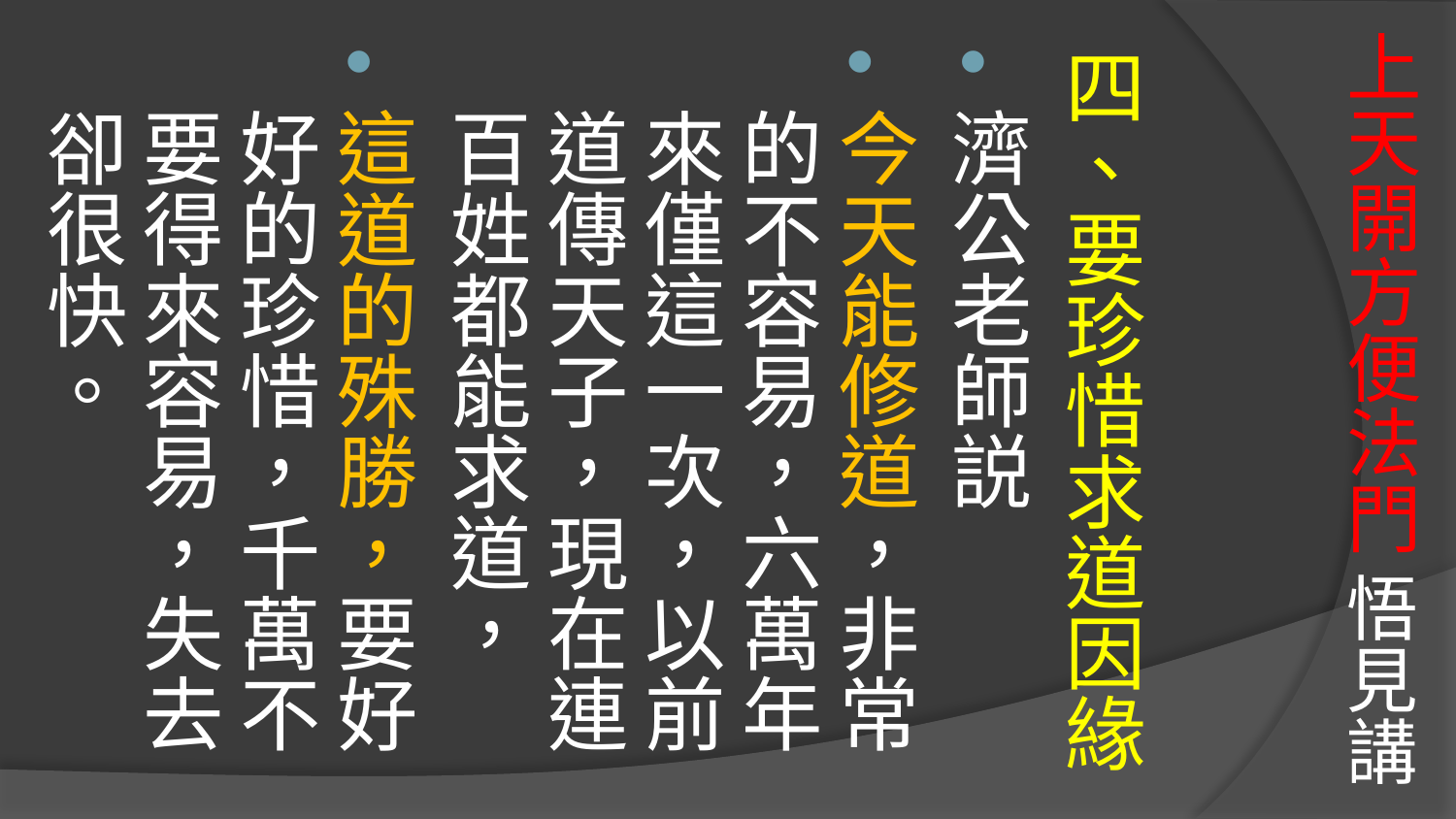

# 上天開方便法門 悟見講
四、要珍惜求道因緣
濟公老師説
今天能修道，非常的不容易，六萬年來僅這一次，以前道傳天子，現在連百姓都能求道，
這道的殊勝，要好好的珍惜，千萬不要得來容易，失去卻很快。